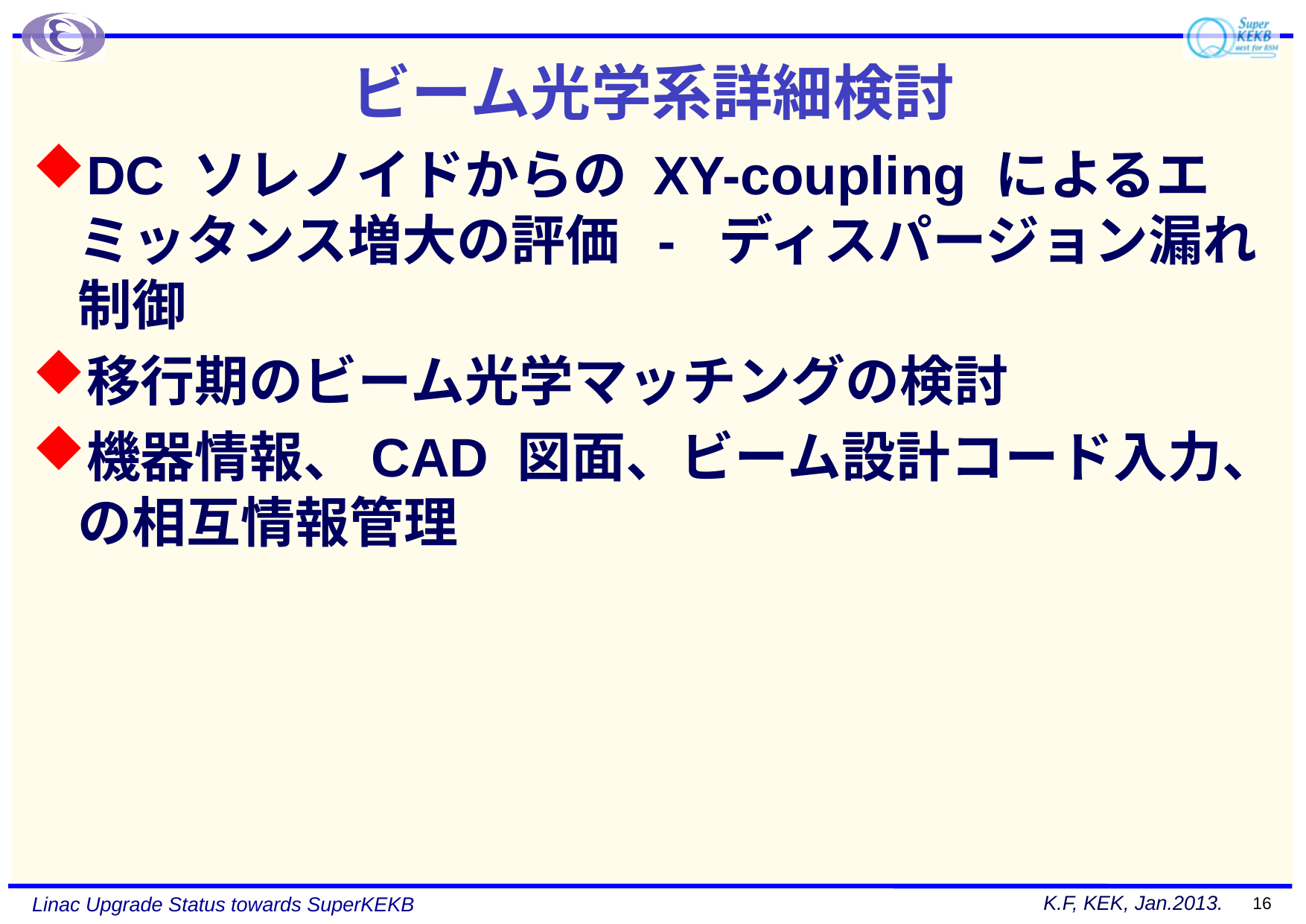

# ビーム光学系詳細検討
DC ソレノイドからの XY-coupling によるエミッタンス増大の評価  -  ディスパージョン漏れ制御
移行期のビーム光学マッチングの検討
機器情報、CAD 図面、ビーム設計コード入力、の相互情報管理

16